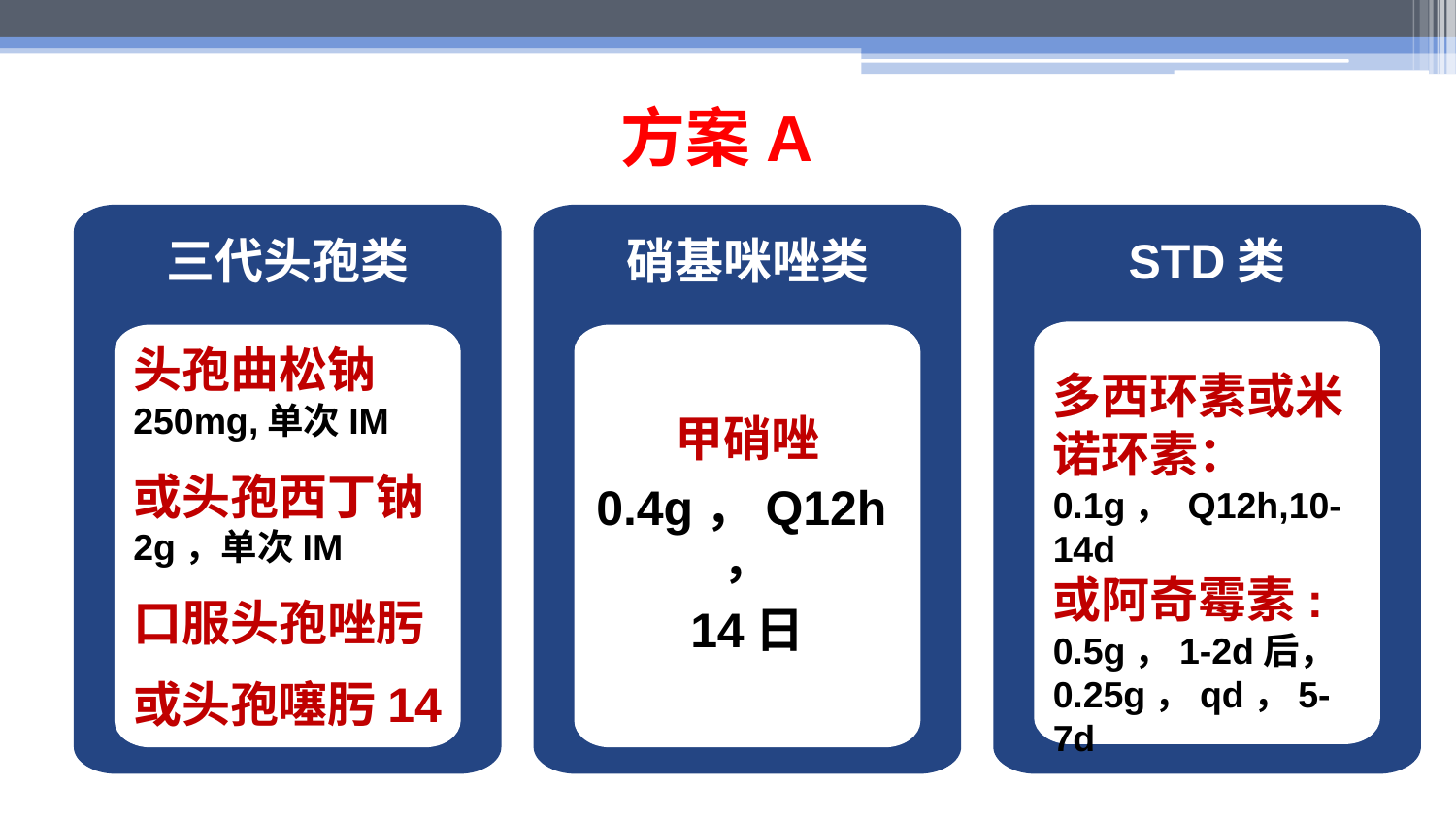

# 方案A
三代头孢类
硝基咪唑类
STD类

多西环素或米诺环素：
0.1g， Q12h,10-14d
或阿奇霉素:
0.5g，1-2d后，0.25g，qd，5-7d
头孢曲松钠250mg,单次IM
或头孢西丁钠2g，单次IM
口服头孢唑肟
或头孢噻肟14
甲硝唑
0.4g，Q12h，
14日